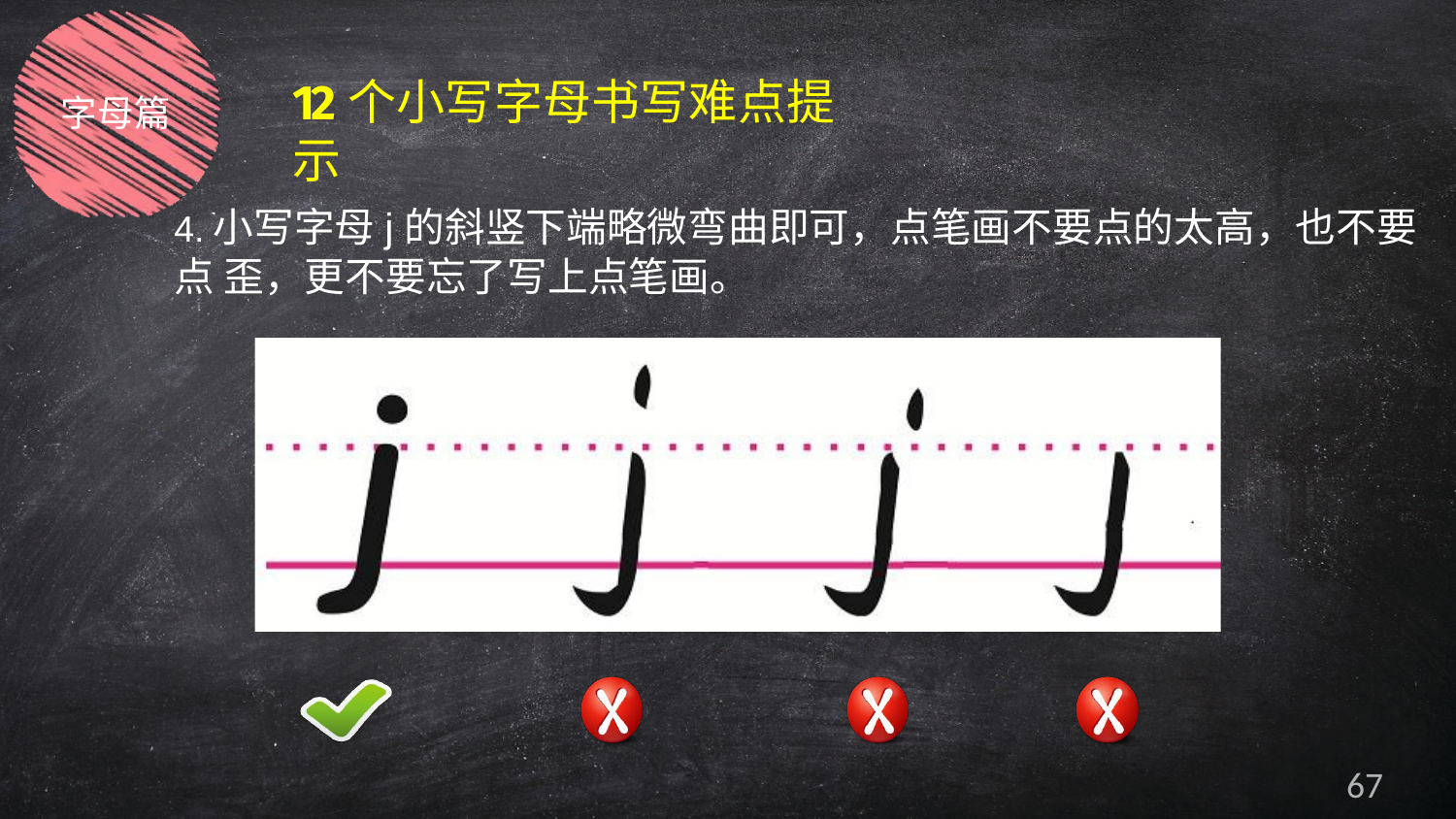

12个小写字母书写难点提示
字母篇
4.小写字母j的斜竖下端略微弯曲即可，点笔画不要点的太高，也不要点 歪，更不要忘了写上点笔画。

67